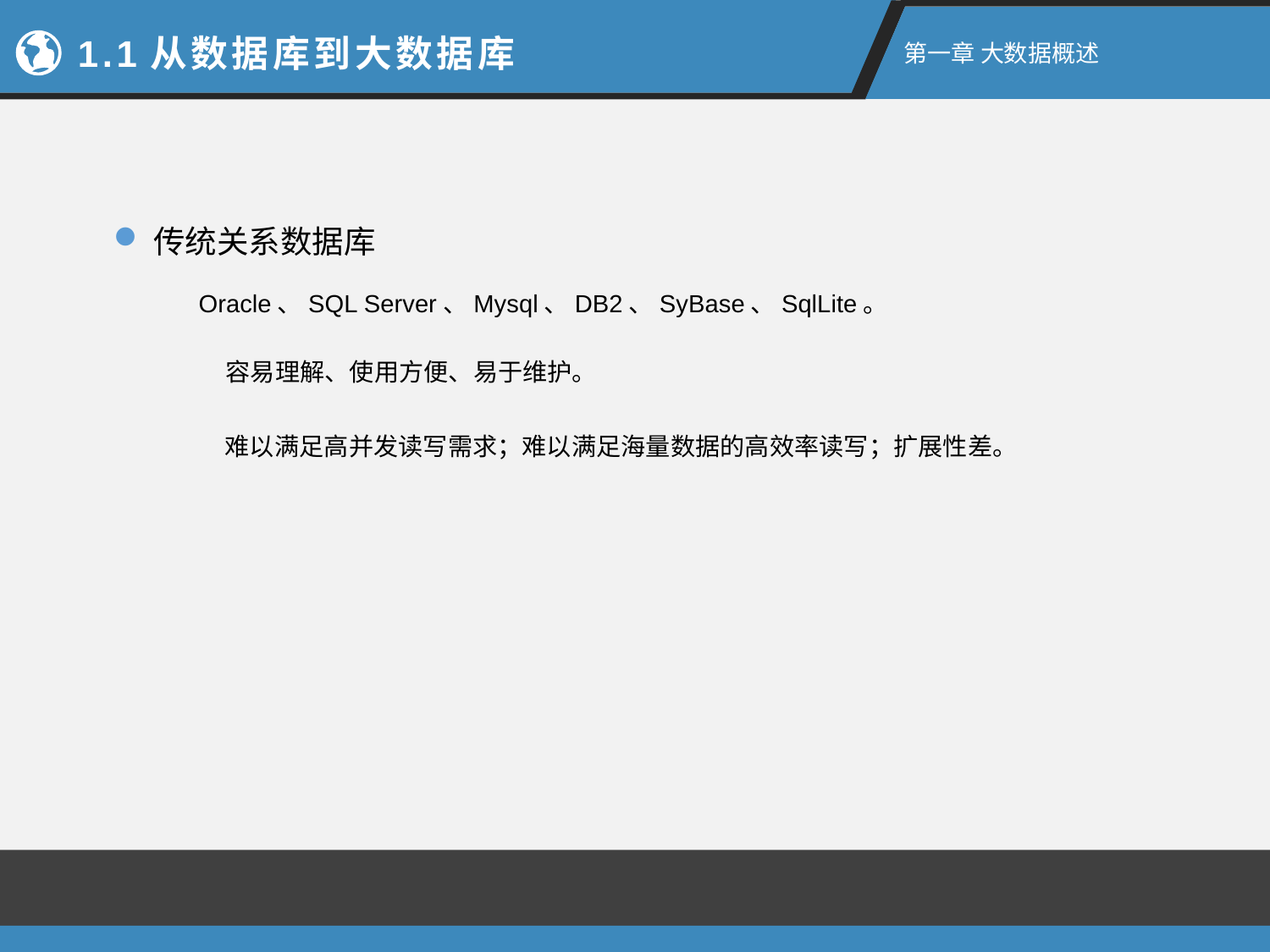

1.1从数据库到大数据库

第一章 大数据概述
传统关系数据库
Oracle、SQL Server、Mysql、DB2、SyBase、SqlLite。
容易理解、使用方便、易于维护。
难以满足高并发读写需求；难以满足海量数据的高效率读写；扩展性差。